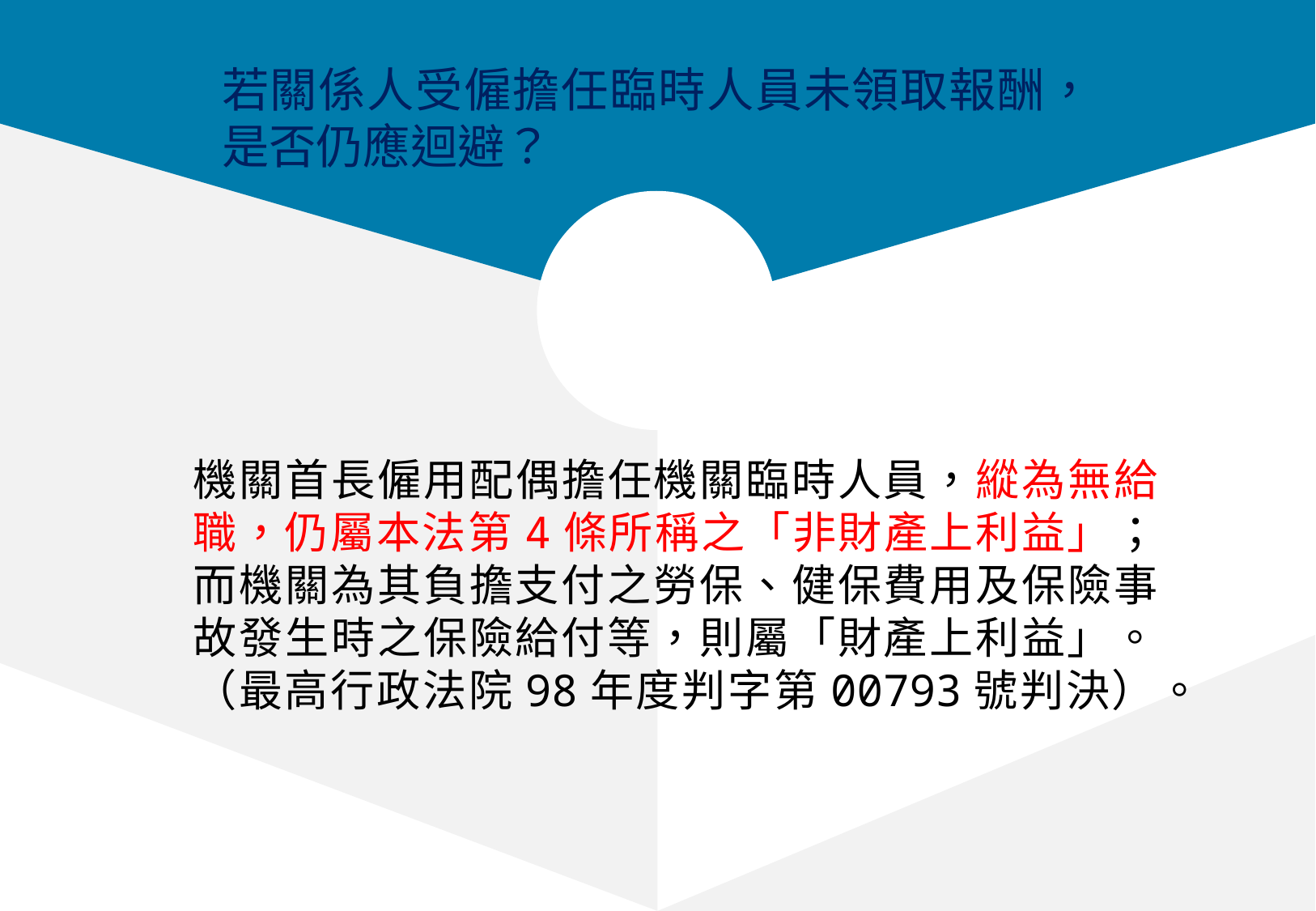

若關係人受僱擔任臨時人員未領取報酬，是否仍應迴避？
機關首長僱用配偶擔任機關臨時人員，縱為無給職，仍屬本法第4條所稱之「非財產上利益」；而機關為其負擔支付之勞保、健保費用及保險事故發生時之保險給付等，則屬「財產上利益」。（最高行政法院98年度判字第00793號判決）。